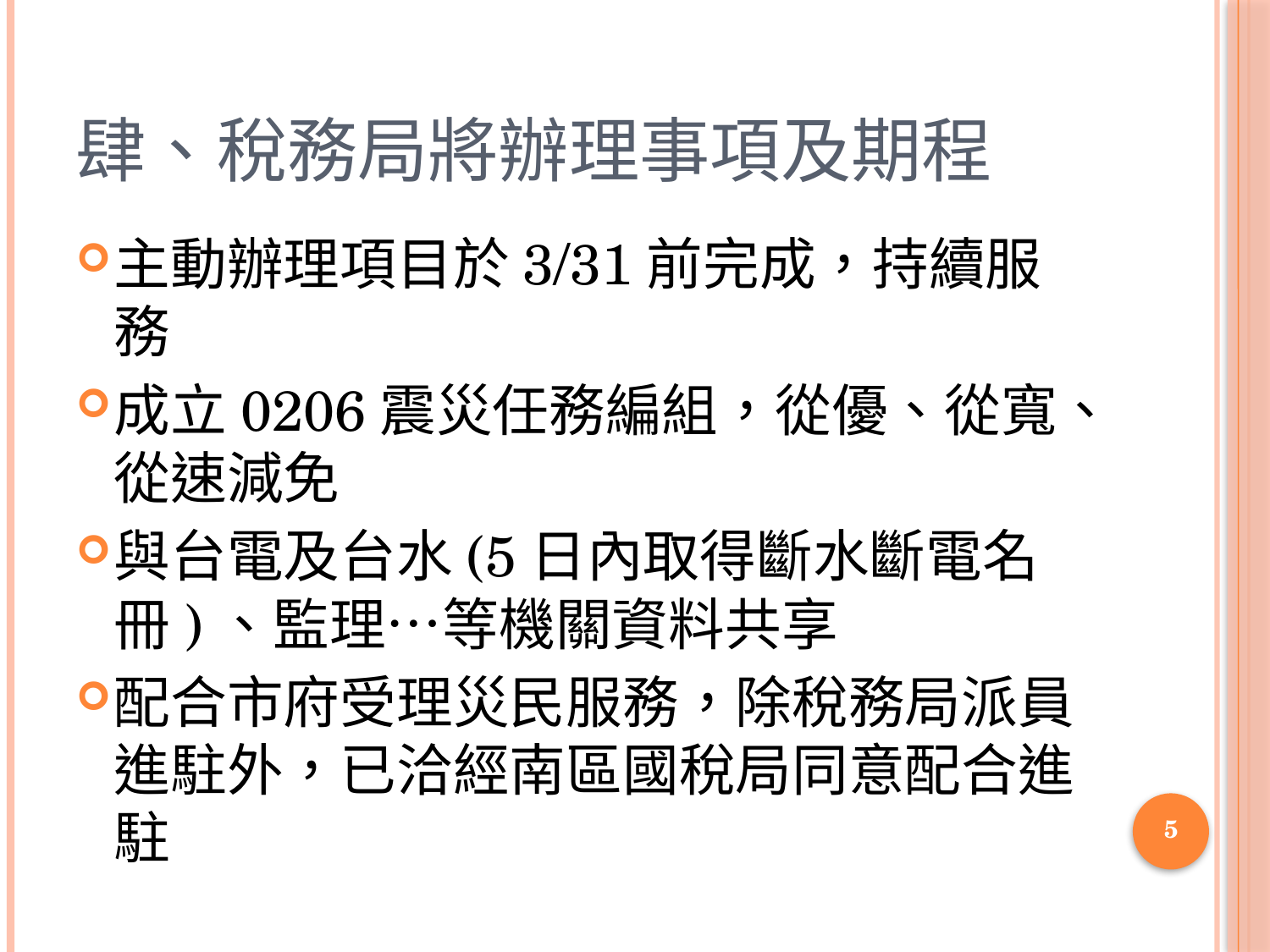

# 肆、稅務局將辦理事項及期程
主動辦理項目於3/31前完成，持續服務
成立0206震災任務編組，從優、從寬、從速減免
與台電及台水(5日內取得斷水斷電名冊)、監理…等機關資料共享
配合市府受理災民服務，除稅務局派員進駐外，已洽經南區國稅局同意配合進駐
5